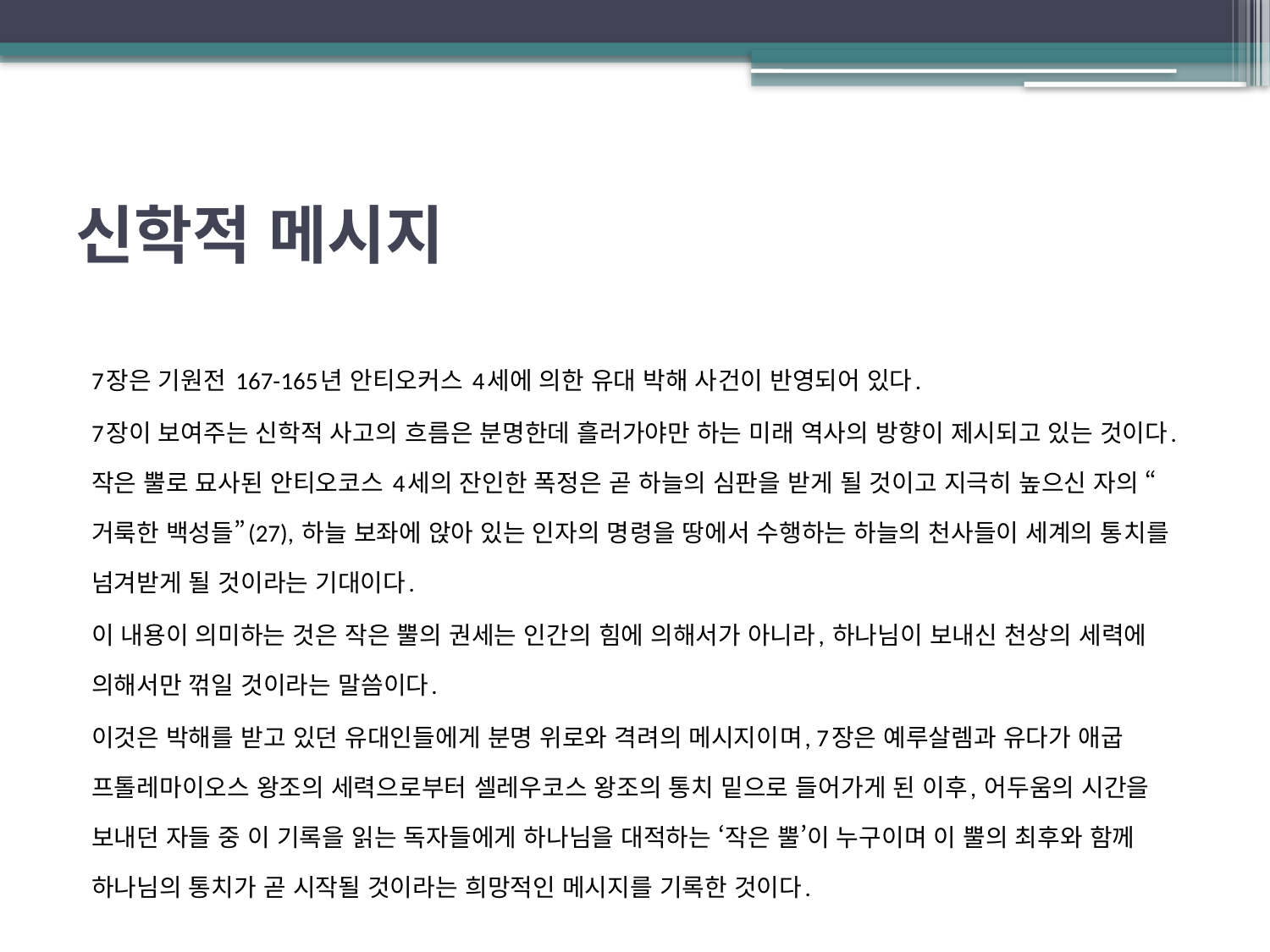

# 신학적 메시지

7장은 기원전 167-165년 안티오커스 4세에 의한 유대 박해 사건이 반영되어 있다.
7장이 보여주는 신학적 사고의 흐름은 분명한데 흘러가야만 하는 미래 역사의 방향이 제시되고 있는 것이다. 작은 뿔로 묘사된 안티오코스 4세의 잔인한 폭정은 곧 하늘의 심판을 받게 될 것이고 지극히 높으신 자의 “거룩한 백성들”(27), 하늘 보좌에 앉아 있는 인자의 명령을 땅에서 수행하는 하늘의 천사들이 세계의 통치를 넘겨받게 될 것이라는 기대이다.
이 내용이 의미하는 것은 작은 뿔의 권세는 인간의 힘에 의해서가 아니라, 하나님이 보내신 천상의 세력에 의해서만 꺾일 것이라는 말씀이다.
이것은 박해를 받고 있던 유대인들에게 분명 위로와 격려의 메시지이며, 7장은 예루살렘과 유다가 애굽 프톨레마이오스 왕조의 세력으로부터 셀레우코스 왕조의 통치 밑으로 들어가게 된 이후, 어두움의 시간을 보내던 자들 중 이 기록을 읽는 독자들에게 하나님을 대적하는 ‘작은 뿔’이 누구이며 이 뿔의 최후와 함께 하나님의 통치가 곧 시작될 것이라는 희망적인 메시지를 기록한 것이다.